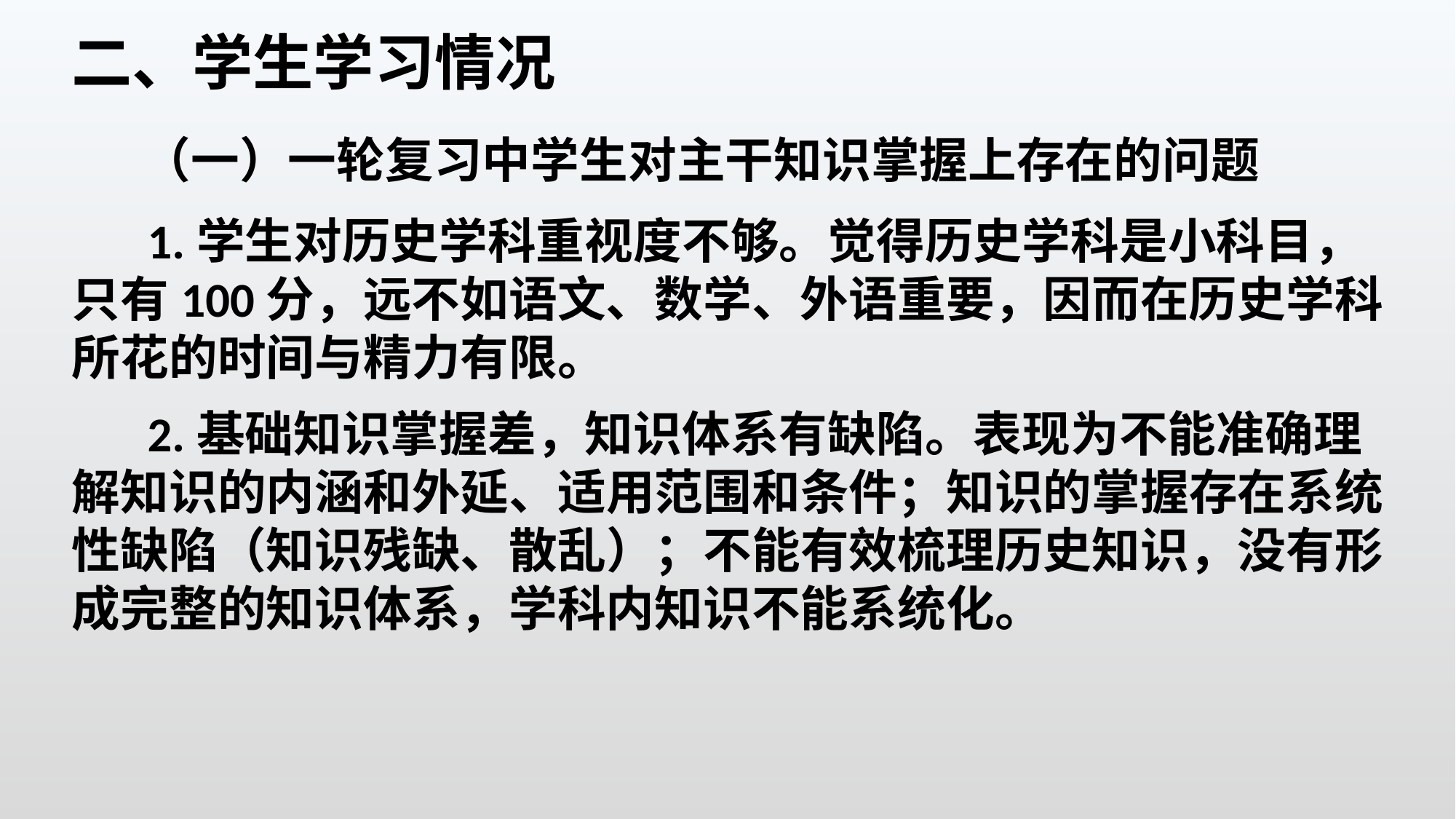

二、学生学习情况
（一）一轮复习中学生对主干知识掌握上存在的问题
1.学生对历史学科重视度不够。觉得历史学科是小科目，只有100分，远不如语文、数学、外语重要，因而在历史学科所花的时间与精力有限。
2.基础知识掌握差，知识体系有缺陷。表现为不能准确理解知识的内涵和外延、适用范围和条件；知识的掌握存在系统性缺陷（知识残缺、散乱）；不能有效梳理历史知识，没有形成完整的知识体系，学科内知识不能系统化。